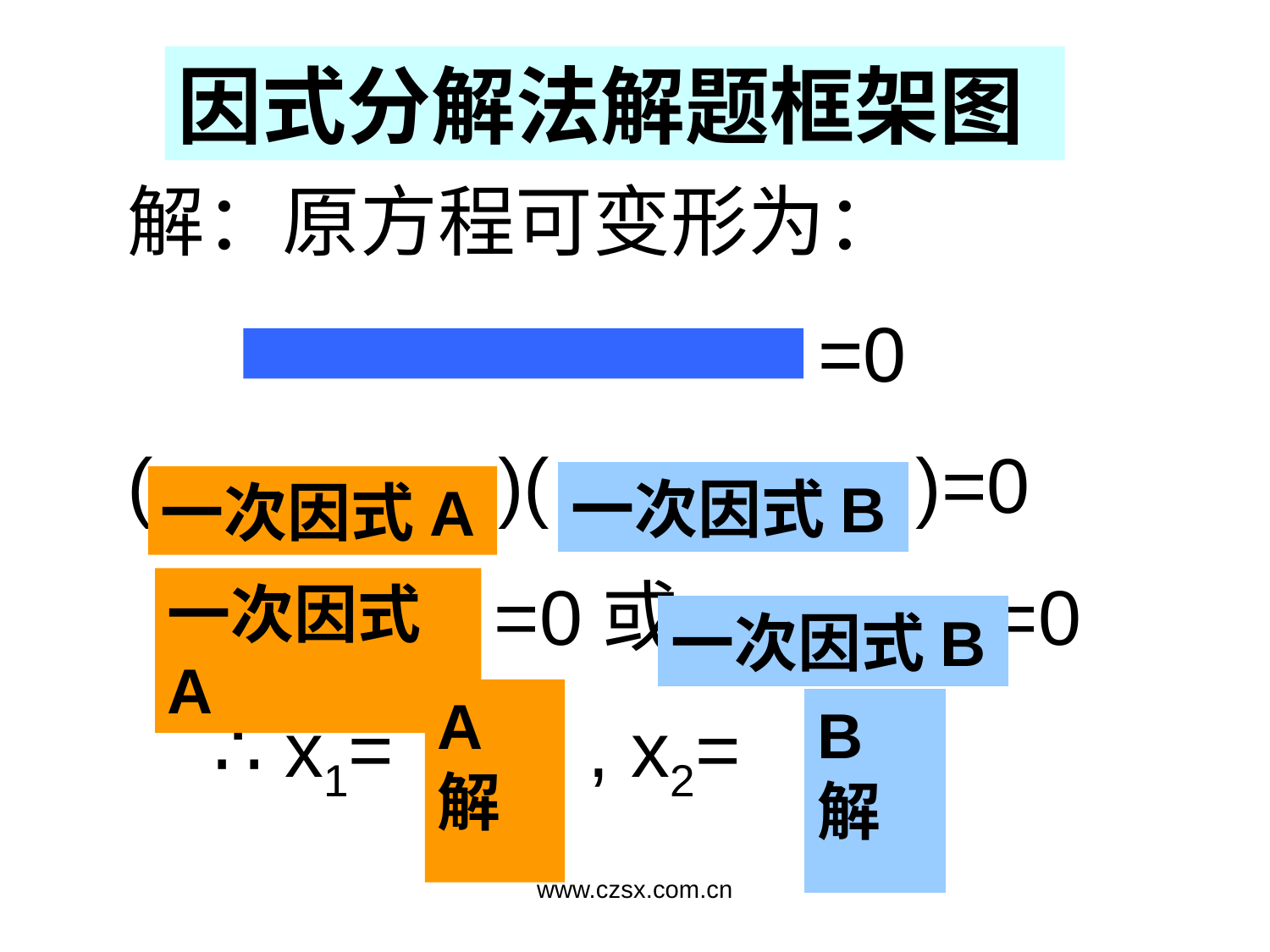

因式分解法解题框架图
解：原方程可变形为：
                                =0
(                )(                 )=0
                 =0或                 =0
    ∴ x1=         , x2=

一次因式B
一次因式A
一次因式B
一次因式A
A解
B解
www.czsx.com.cn